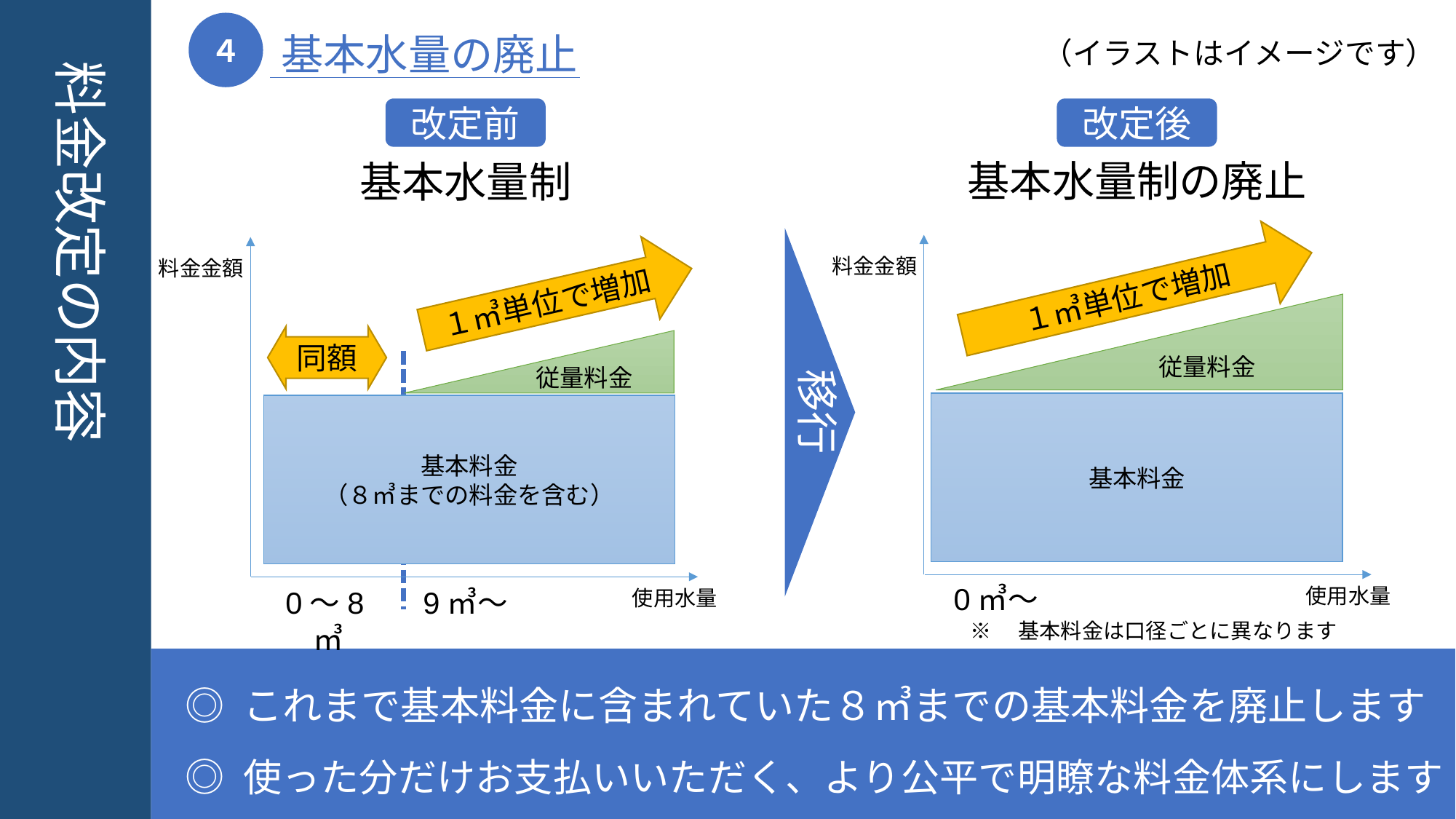

４
基本水量の廃止
（イラストはイメージです）
料金改定の内容
改定前
改定後
基本水量制の廃止
基本水量制
１㎥単位で増加
料金金額
使用水量
料金金額
使用水量
１㎥単位で増加
従量料金
基本料金
0㎥～
同額
従量料金
移行

基本料金
（８㎥までの料金を含む）
9㎥～
0～8㎥
※　基本料金は口径ごとに異なります

◎ これまで基本料金に含まれていた８㎥までの基本料金を廃止します
◎ 使った分だけお支払いいただく、より公平で明瞭な料金体系にします